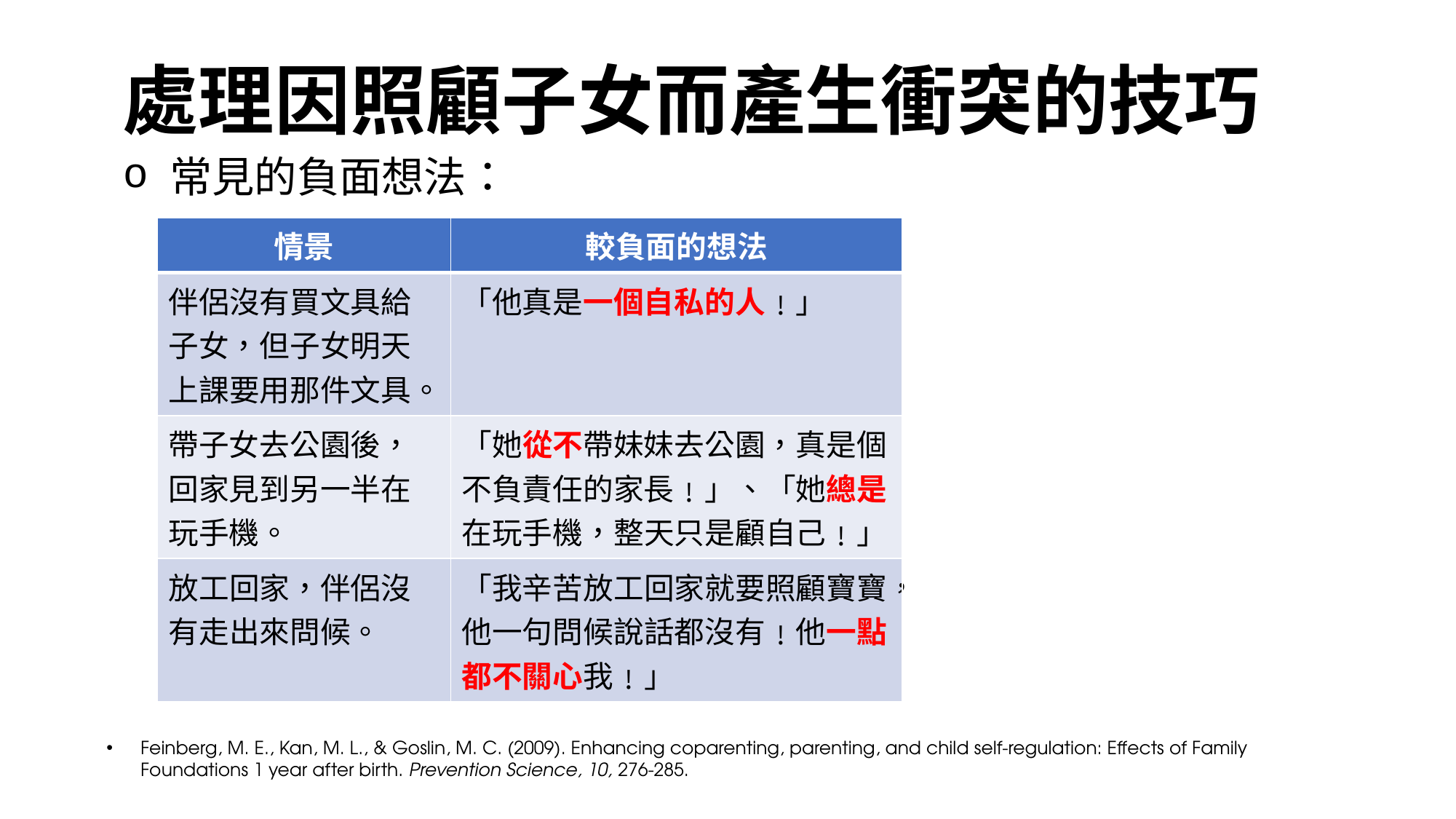

# 處理因照顧子女而產生衝突的技巧
 常見的負面想法：
| 情景 | 較負面的想法 |
| --- | --- |
| 伴侶沒有買文具給子女，但子女明天上課要用那件文具。 | 「他真是一個自私的人﹗」 |
| 帶子女去公園後，回家見到另一半在玩手機。 | 「她從不帶妹妹去公園，真是個不負責任的家長﹗」、「她總是在玩手機，整天只是顧自己﹗」 |
| 放工回家，伴侶沒有走出來問候。 | 「我辛苦放工回家就要照顧寶寶，他一句問候說話都沒有﹗他一點都不關心我﹗」 |
Feinberg, M. E., Kan, M. L., & Goslin, M. C. (2009). Enhancing coparenting, parenting, and child self-regulation: Effects of Family Foundations 1 year after birth. Prevention Science, 10, 276-285.